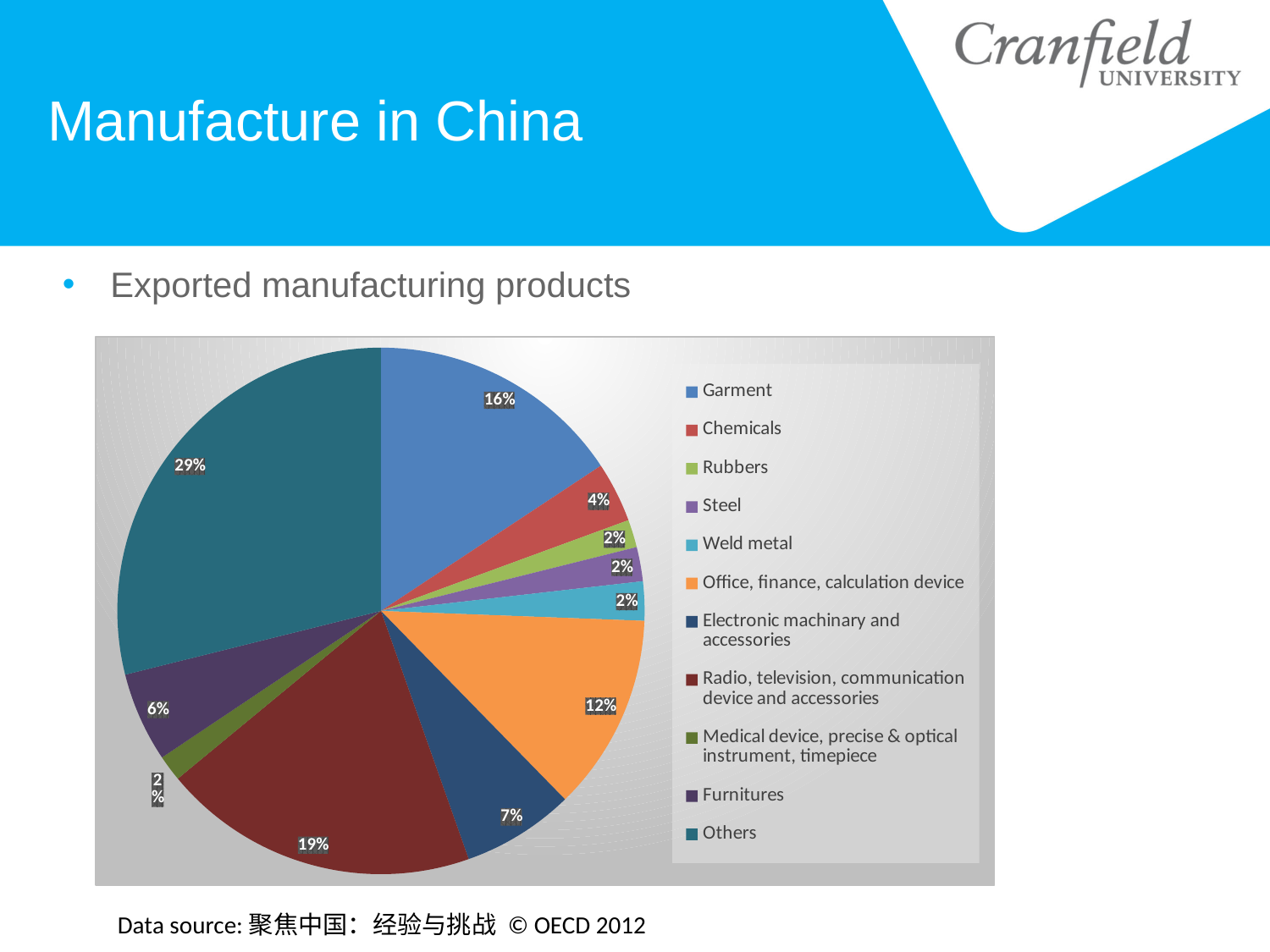

# Manufacture in China
Exported manufacturing products

### Chart

| Category | Proportion |
|---|---|
| Garment | 0.157 |
| Chemicals | 0.037000000000000005 |
| Rubbers | 0.017 |
| Steel | 0.021 |
| Weld metal | 0.024 |
| Office, finance, calculation device | 0.121 |
| Electronic machinary and accessories | 0.069 |
| Radio, television, communication device and accessories | 0.19400000000000003 |
| Medical device, precise & optical instrument, timepiece | 0.016 |
| Furnitures | 0.055 |
| Others | 0.2889999999999999 |
Data source:聚焦中国：经验与挑战 © OECD 2012